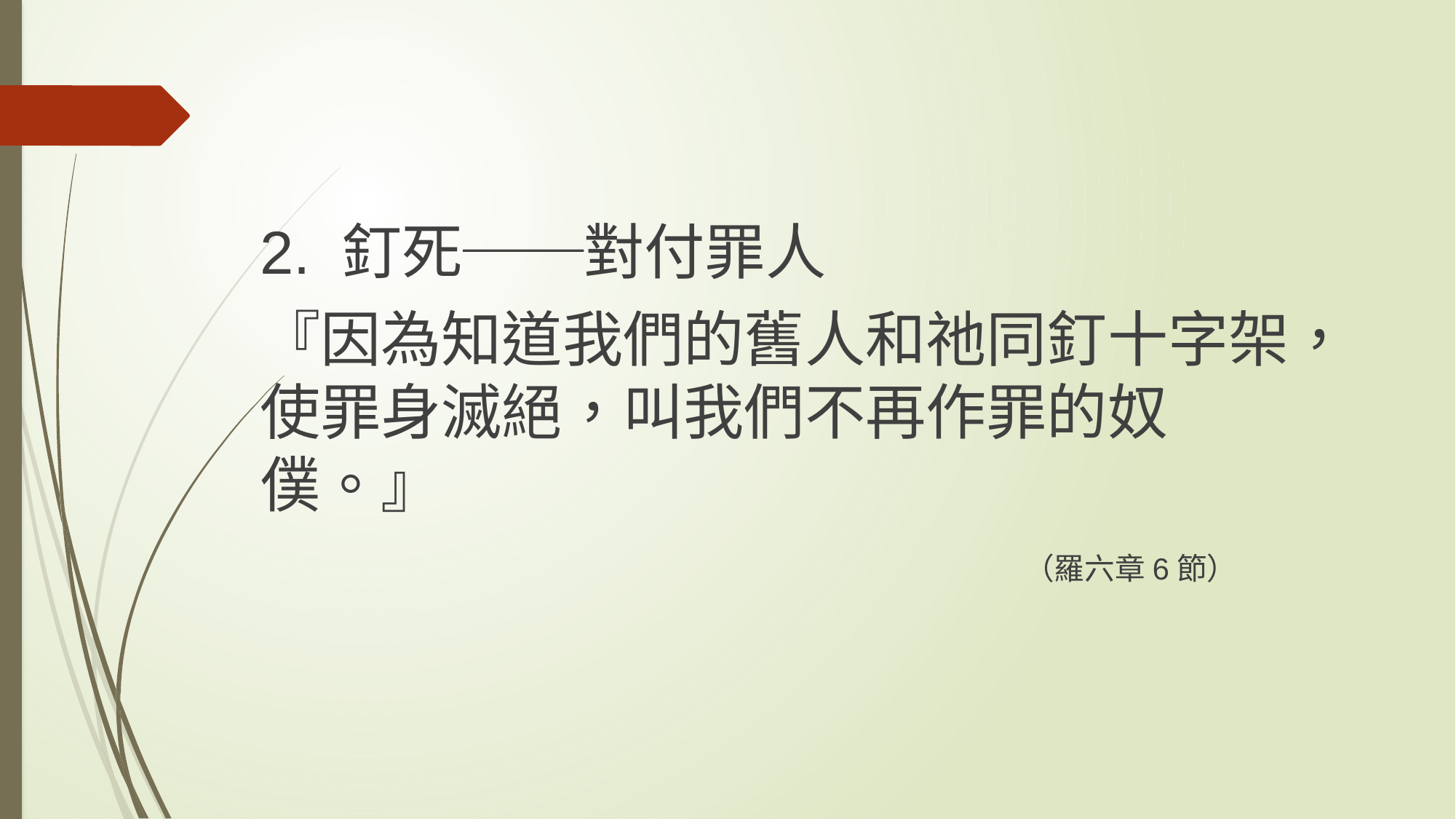

2. 釘死──對付罪人
『因為知道我們的舊人和祂同釘十字架，使罪身滅絕，叫我們不再作罪的奴僕。』															（羅六章6節）